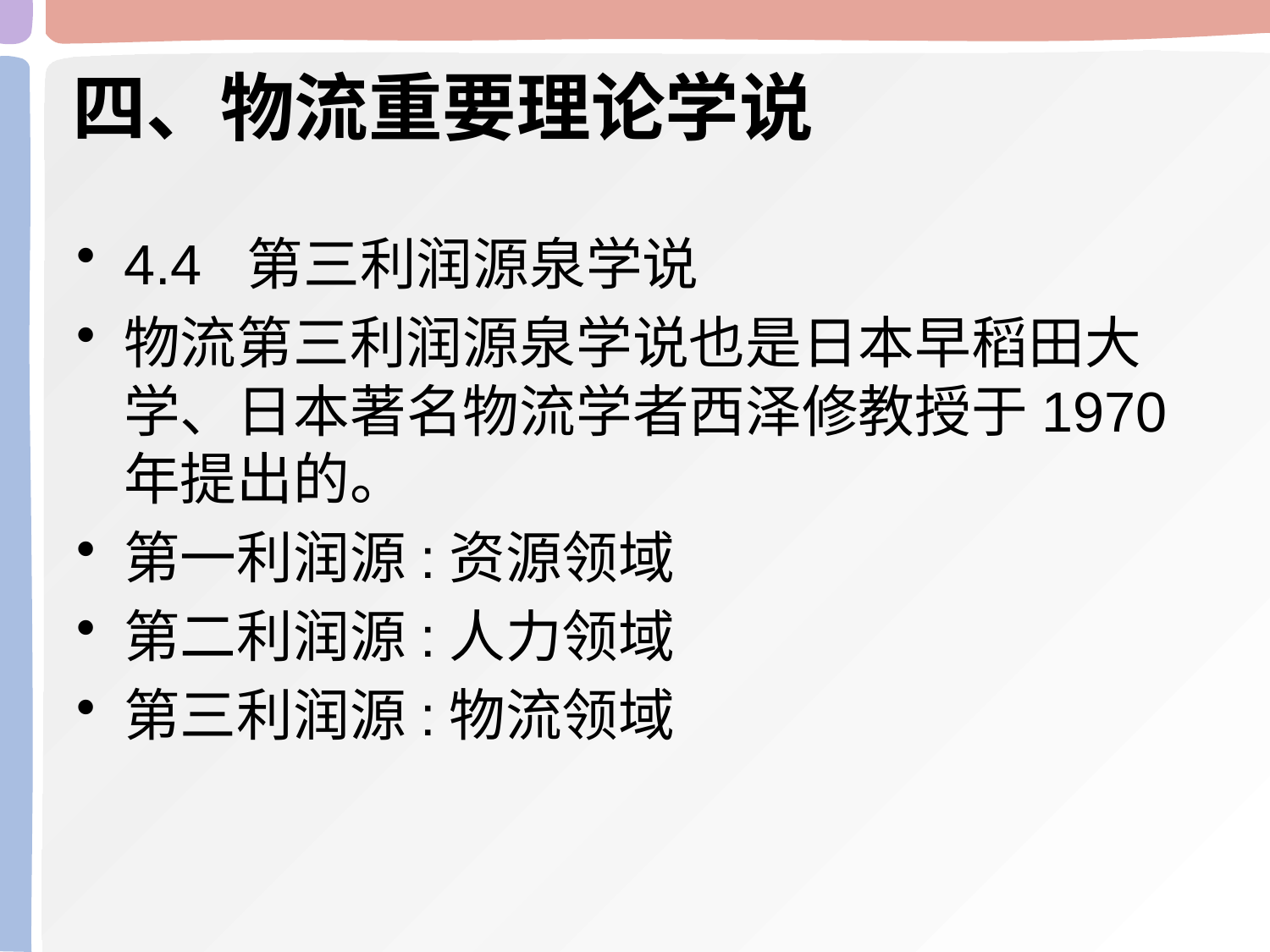

四、物流重要理论学说
4.4  第三利润源泉学说
物流第三利润源泉学说也是日本早稻田大学、日本著名物流学者西泽修教授于1970年提出的。
第一利润源:资源领域
第二利润源:人力领域
第三利润源:物流领域